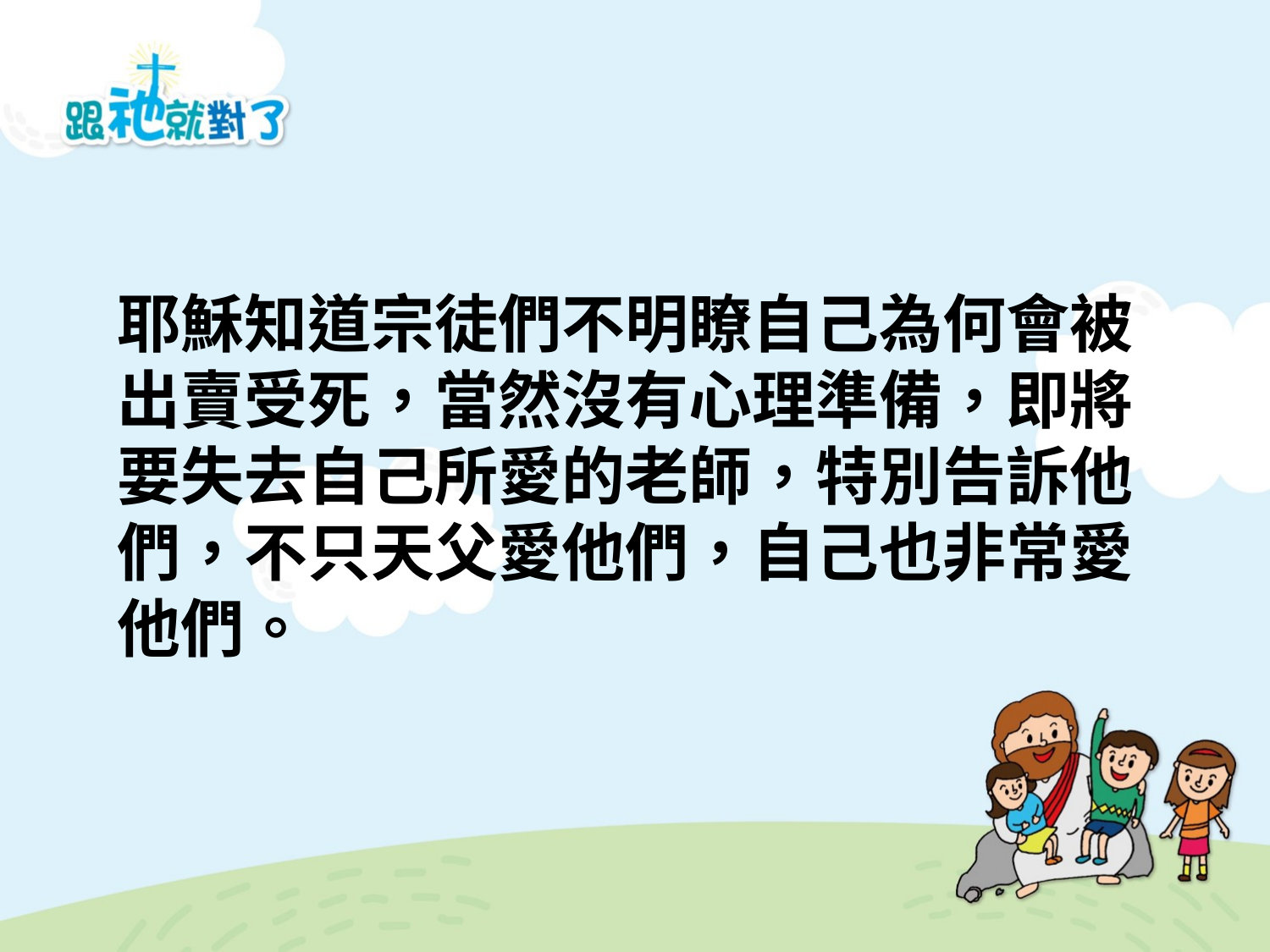

耶穌知道宗徒們不明瞭自己為何會被出賣受死，當然沒有心理準備，即將要失去自己所愛的老師，特別告訴他們，不只天父愛他們，自己也非常愛他們。